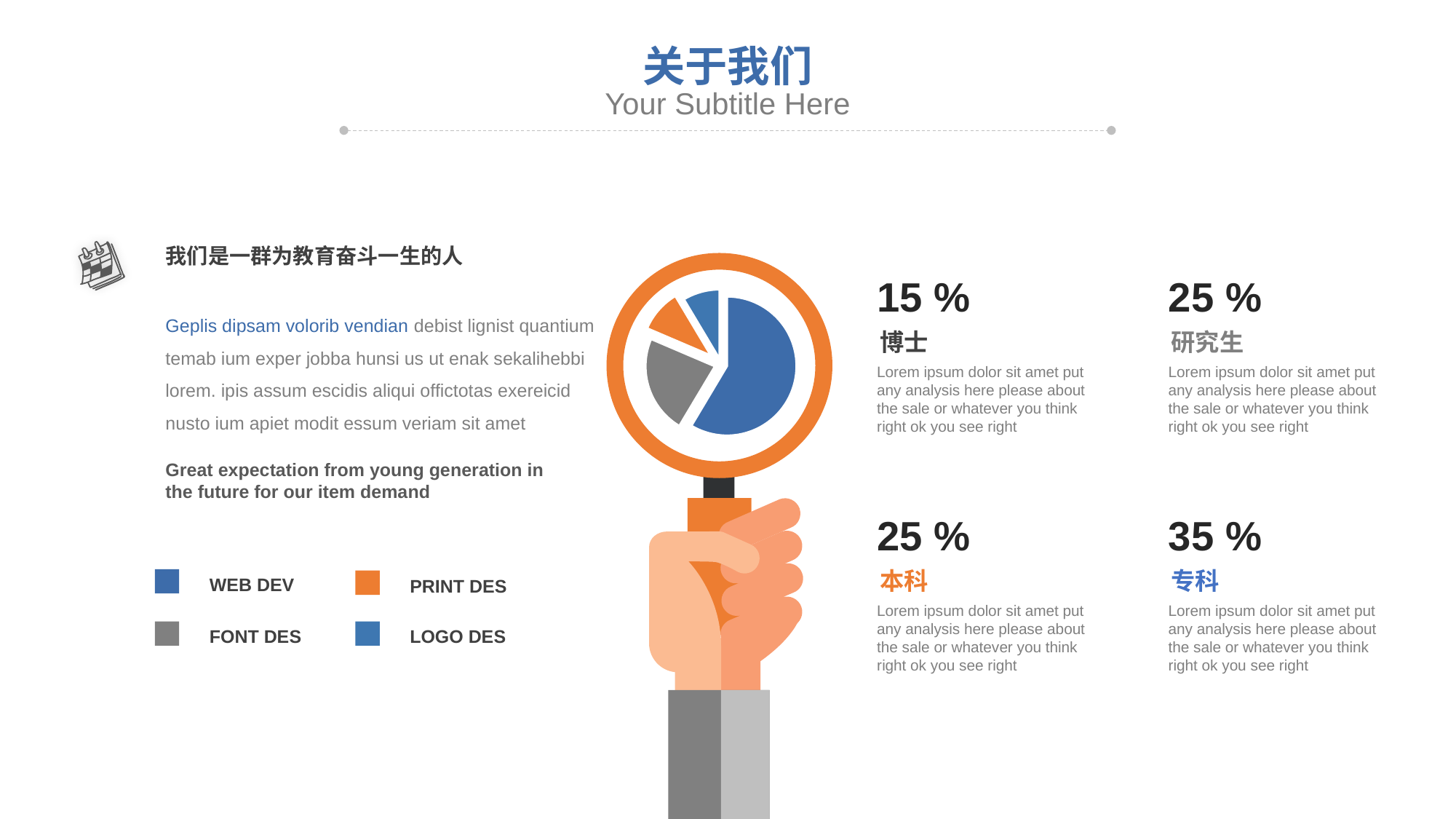

关于我们
Your Subtitle Here
我们是一群为教育奋斗一生的人

15 %
博士
Lorem ipsum dolor sit amet put any analysis here please about the sale or whatever you think right ok you see right
25 %
研究生
Lorem ipsum dolor sit amet put any analysis here please about the sale or whatever you think right ok you see right

### Chart

| Category | Sales |
|---|---|
| Price 1 | 8.2 |
| Price 2 | 3.2 |
| Price 3 | 1.4 |
| Price 4 | 1.2 |
Geplis dipsam volorib vendian debist lignist quantium temab ium exper jobba hunsi us ut enak sekalihebbi lorem. ipis assum escidis aliqui offictotas exereicid nusto ium apiet modit essum veriam sit amet
Great expectation from young generation in the future for our item demand
25 %
本科
Lorem ipsum dolor sit amet put any analysis here please about the sale or whatever you think right ok you see right
35 %
专科
Lorem ipsum dolor sit amet put any analysis here please about the sale or whatever you think right ok you see right
WEB DEV

PRINT DES

FONT DES
LOGO DES